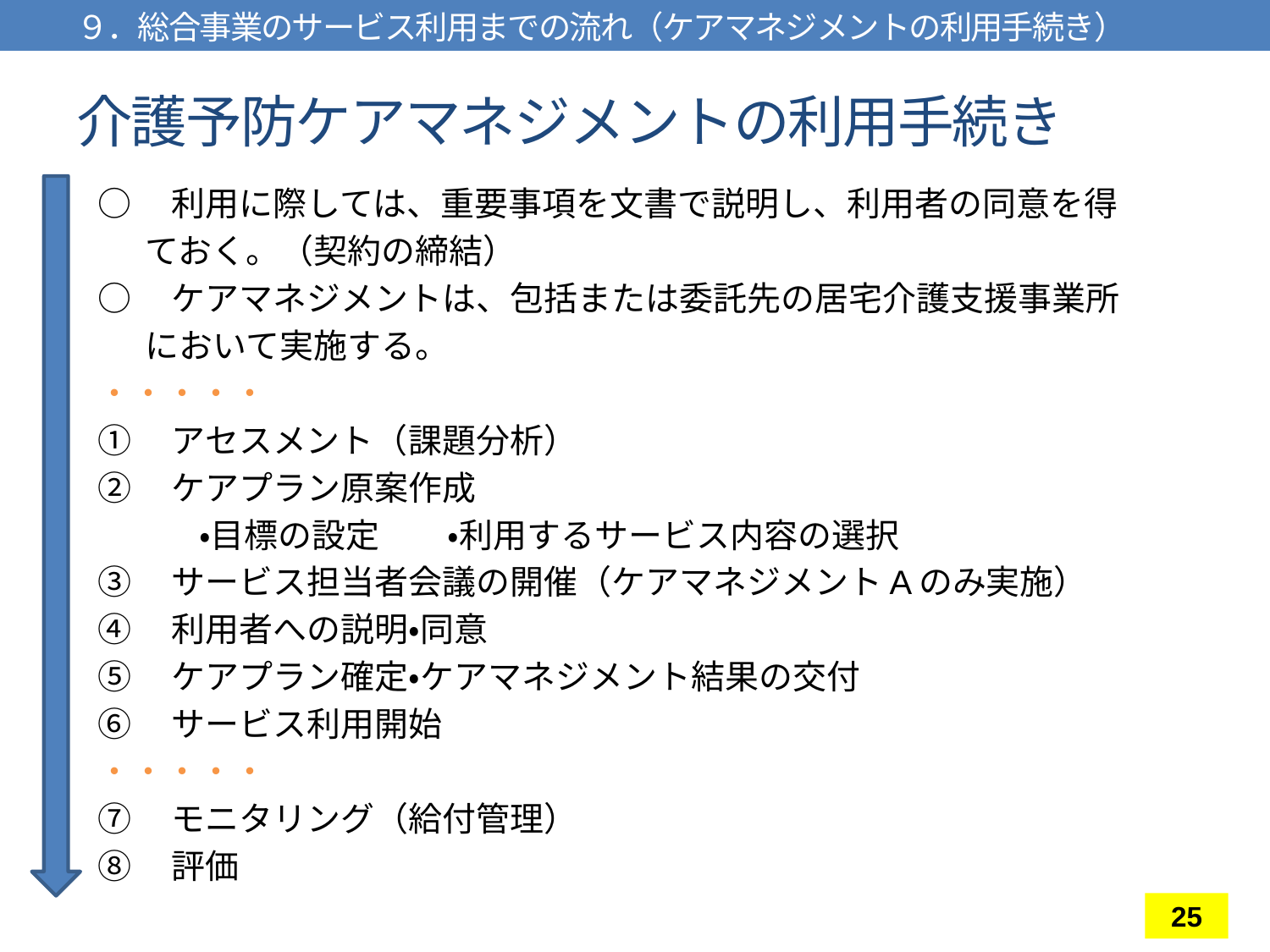

９．総合事業のサービス利用までの流れ（ケアマネジメントの利用手続き）
# 介護予防ケアマネジメントの利用手続き

○　利用に際しては、重要事項を文書で説明し、利用者の同意を得
 　ておく。（契約の締結）
○　ケアマネジメントは、包括または委託先の居宅介護支援事業所
 　において実施する。
・・・・・
①　アセスメント（課題分析）
②　ケアプラン原案作成
　　　・目標の設定　　・利用するサービス内容の選択
③　サービス担当者会議の開催（ケアマネジメントAのみ実施）
④　利用者への説明・同意
⑤　ケアプラン確定・ケアマネジメント結果の交付
⑥　サービス利用開始
・・・・・
⑦　モニタリング（給付管理）
⑧　評価
25